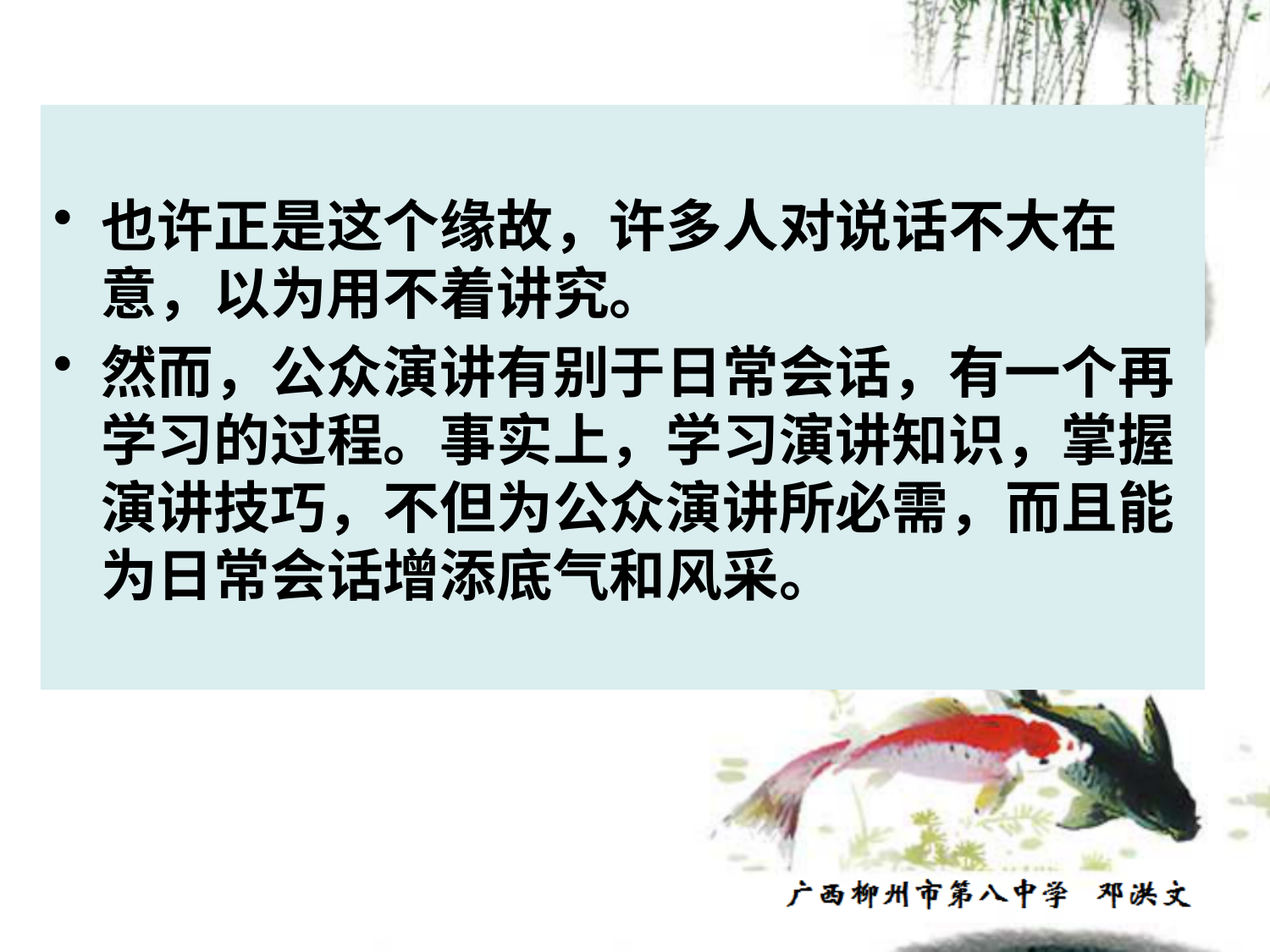

也许正是这个缘故，许多人对说话不大在意，以为用不着讲究。
然而，公众演讲有别于日常会话，有一个再学习的过程。事实上，学习演讲知识，掌握演讲技巧，不但为公众演讲所必需，而且能为日常会话增添底气和风采。